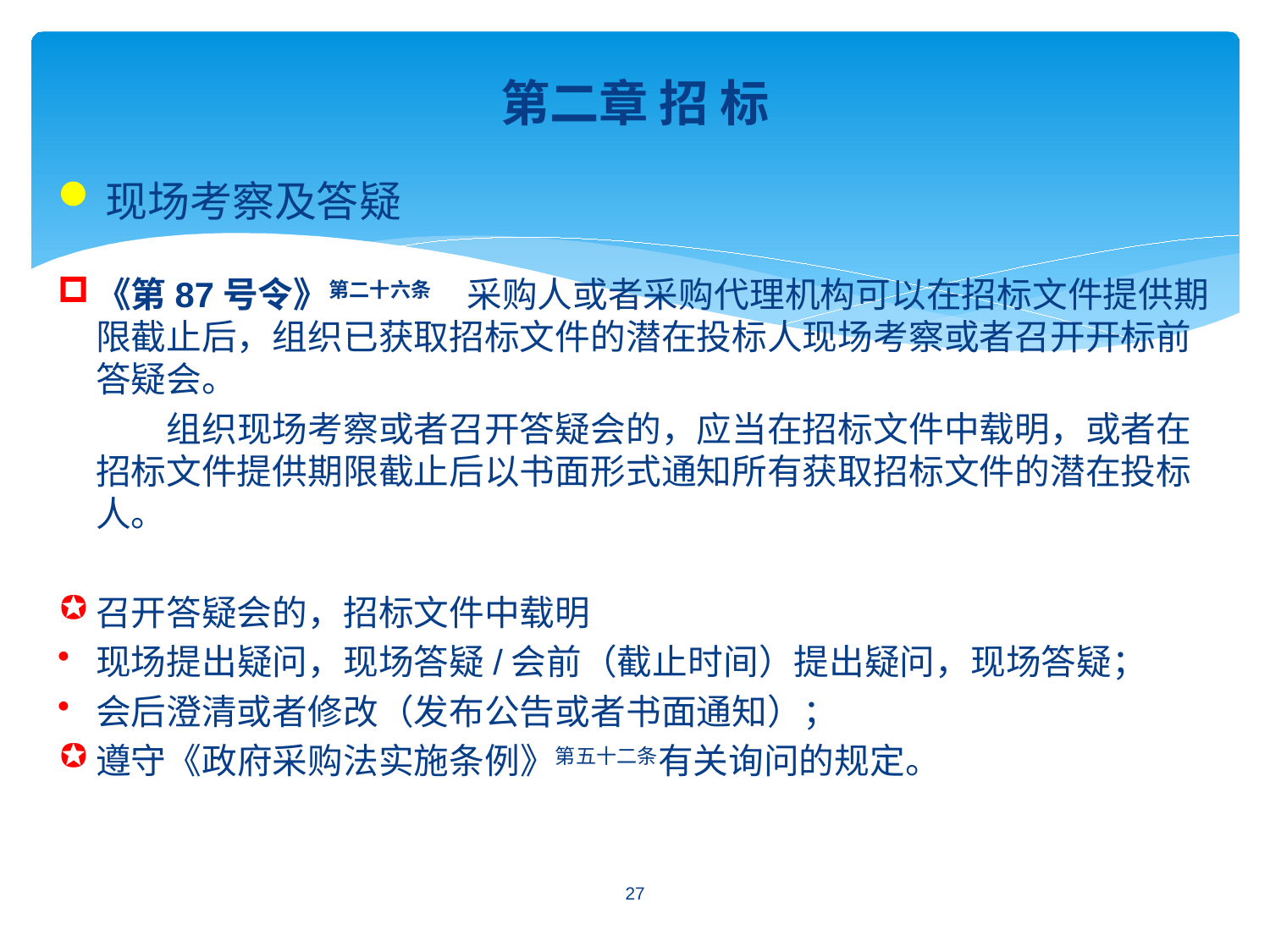

第二章 招 标
现场考察及答疑
《第87号令》第二十六条　采购人或者采购代理机构可以在招标文件提供期限截止后，组织已获取招标文件的潜在投标人现场考察或者召开开标前答疑会。
　　组织现场考察或者召开答疑会的，应当在招标文件中载明，或者在招标文件提供期限截止后以书面形式通知所有获取招标文件的潜在投标人。

召开答疑会的，招标文件中载明
现场提出疑问，现场答疑/会前（截止时间）提出疑问，现场答疑；
会后澄清或者修改（发布公告或者书面通知）；
遵守《政府采购法实施条例》第五十二条有关询问的规定。

27